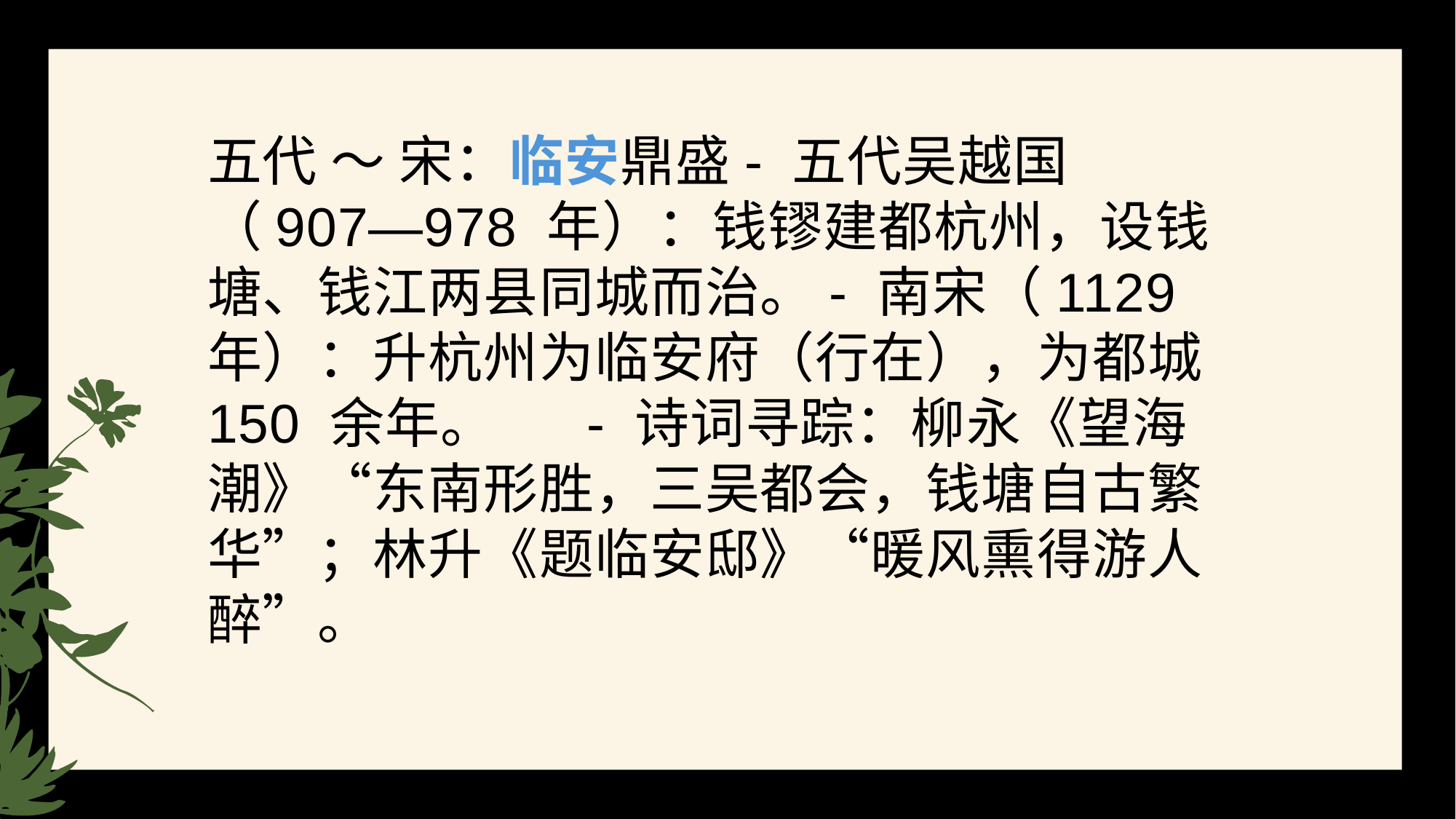

五代 ～ 宋：临安鼎盛- 五代吴越国（907—978 年）：钱镠建都杭州，设钱塘、钱江两县同城而治。- 南宋（1129 年）：升杭州为临安府（行在），为都城 150 余年。      - 诗词寻踪：柳永《望海潮》“东南形胜，三吴都会，钱塘自古繁华”；林升《题临安邸》“暖风熏得游人醉”。